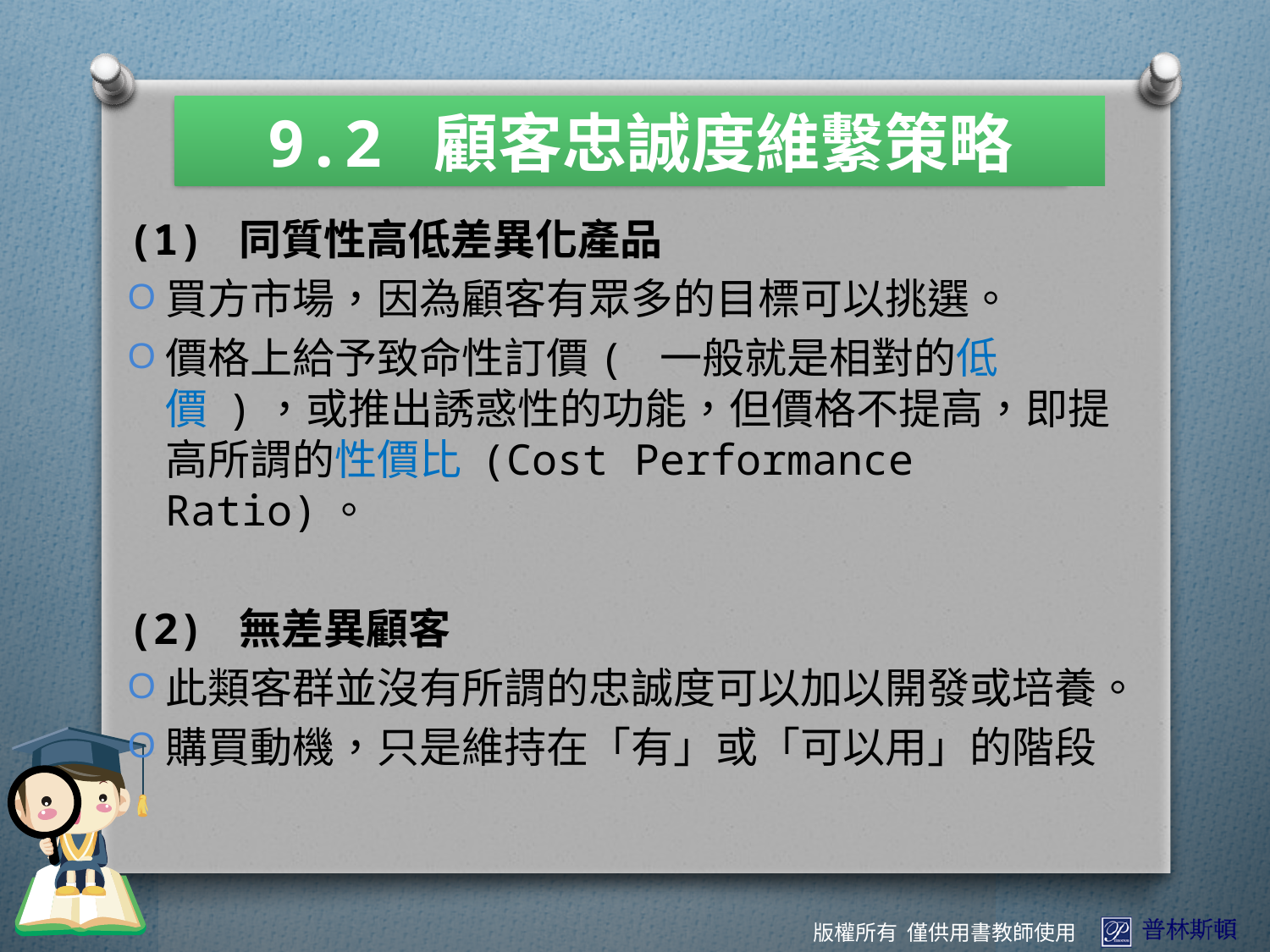

9.2 顧客忠誠度維繫策略
(1) 同質性高低差異化產品
買方市場，因為顧客有眾多的目標可以挑選。
價格上給予致命性訂價( 一般就是相對的低價 )，或推出誘惑性的功能，但價格不提高，即提高所謂的性價比 (Cost Performance Ratio)。

(2) 無差異顧客
此類客群並沒有所謂的忠誠度可以加以開發或培養。
購買動機，只是維持在「有」或「可以用」的階段